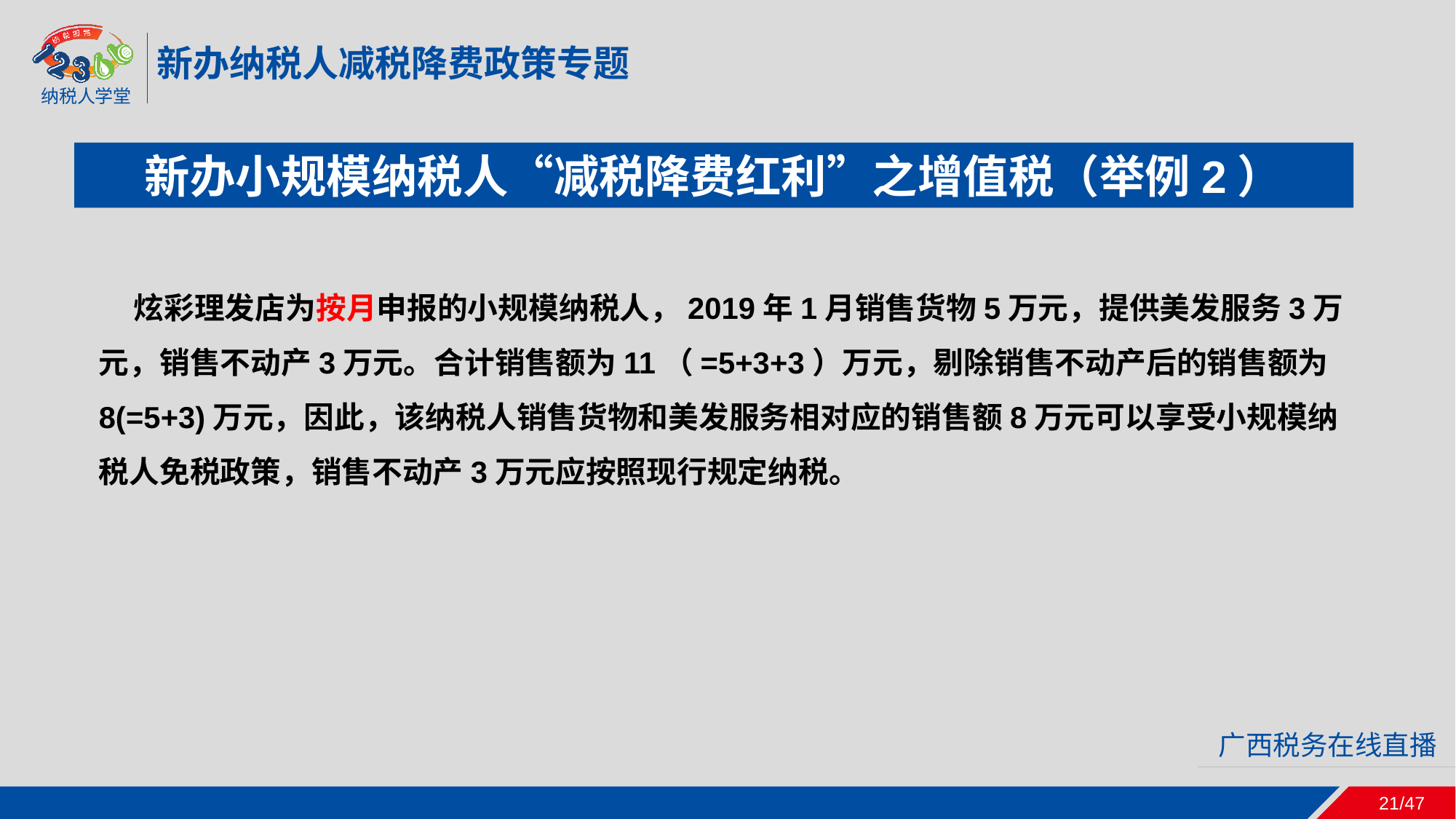

新办纳税人减税降费政策专题
新办小规模纳税人“减税降费红利”之增值税（举例2）
    炫彩理发店为按月申报的小规模纳税人，2019年1月销售货物5万元，提供美发服务3万元，销售不动产3万元。合计销售额为11（=5+3+3）万元，剔除销售不动产后的销售额为8(=5+3)万元，因此，该纳税人销售货物和美发服务相对应的销售额8万元可以享受小规模纳税人免税政策，销售不动产3万元应按照现行规定纳税。